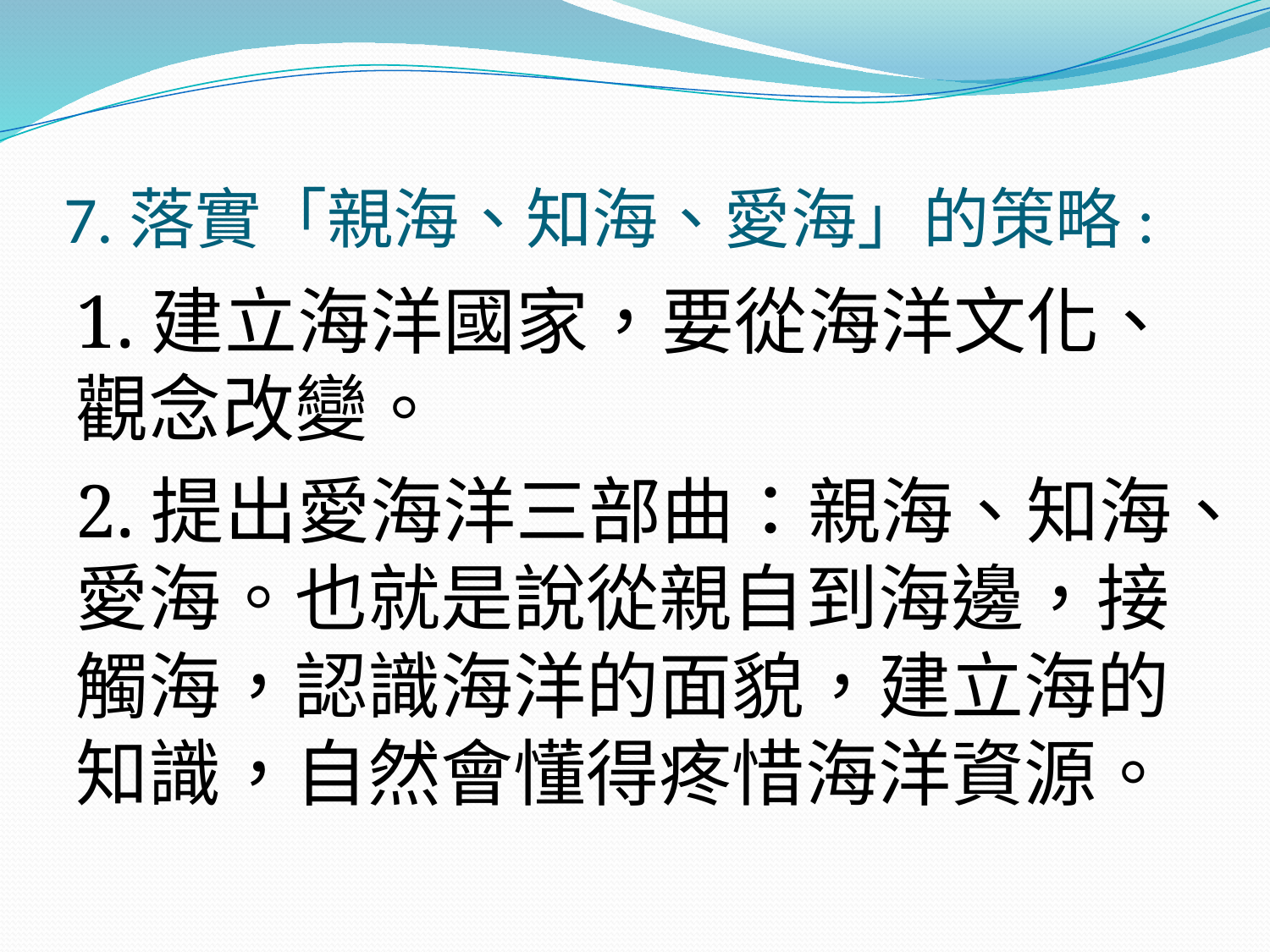

# 7.落實「親海、知海、愛海」的策略:
1.建立海洋國家，要從海洋文化、觀念改變。
2.提出愛海洋三部曲：親海、知海、愛海。也就是說從親自到海邊，接觸海，認識海洋的面貌，建立海的知識，自然會懂得疼惜海洋資源。